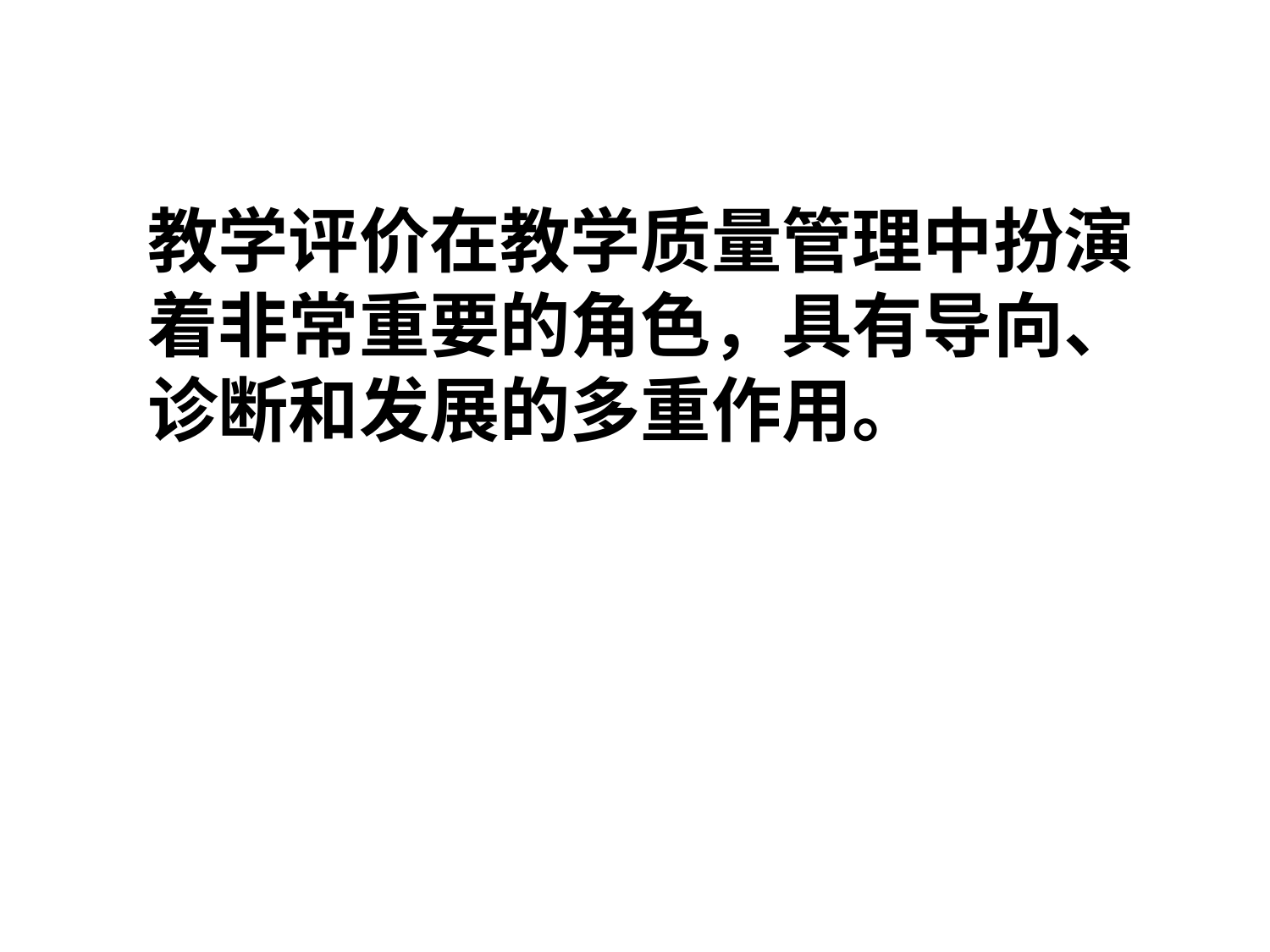

#
教学评价在教学质量管理中扮演着非常重要的角色，具有导向、诊断和发展的多重作用。